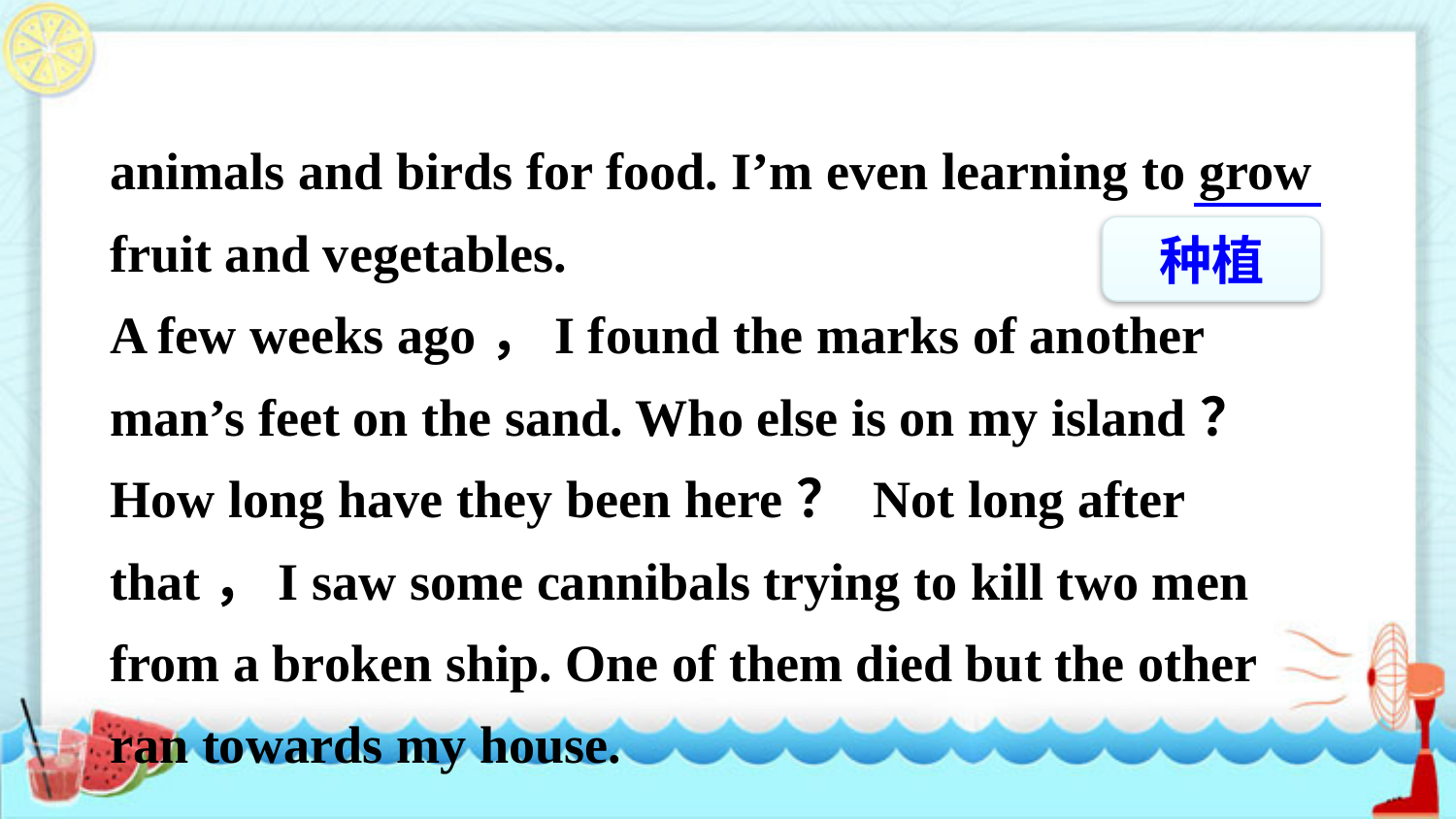

animals and birds for food. I’m even learning to grow fruit and vegetables.
A few weeks ago，I found the marks of another man’s feet on the sand. Who else is on my island？How long have they been here？ Not long after that，I saw some cannibals trying to kill two men from a broken ship. One of them died but the other ran towards my house.
种植